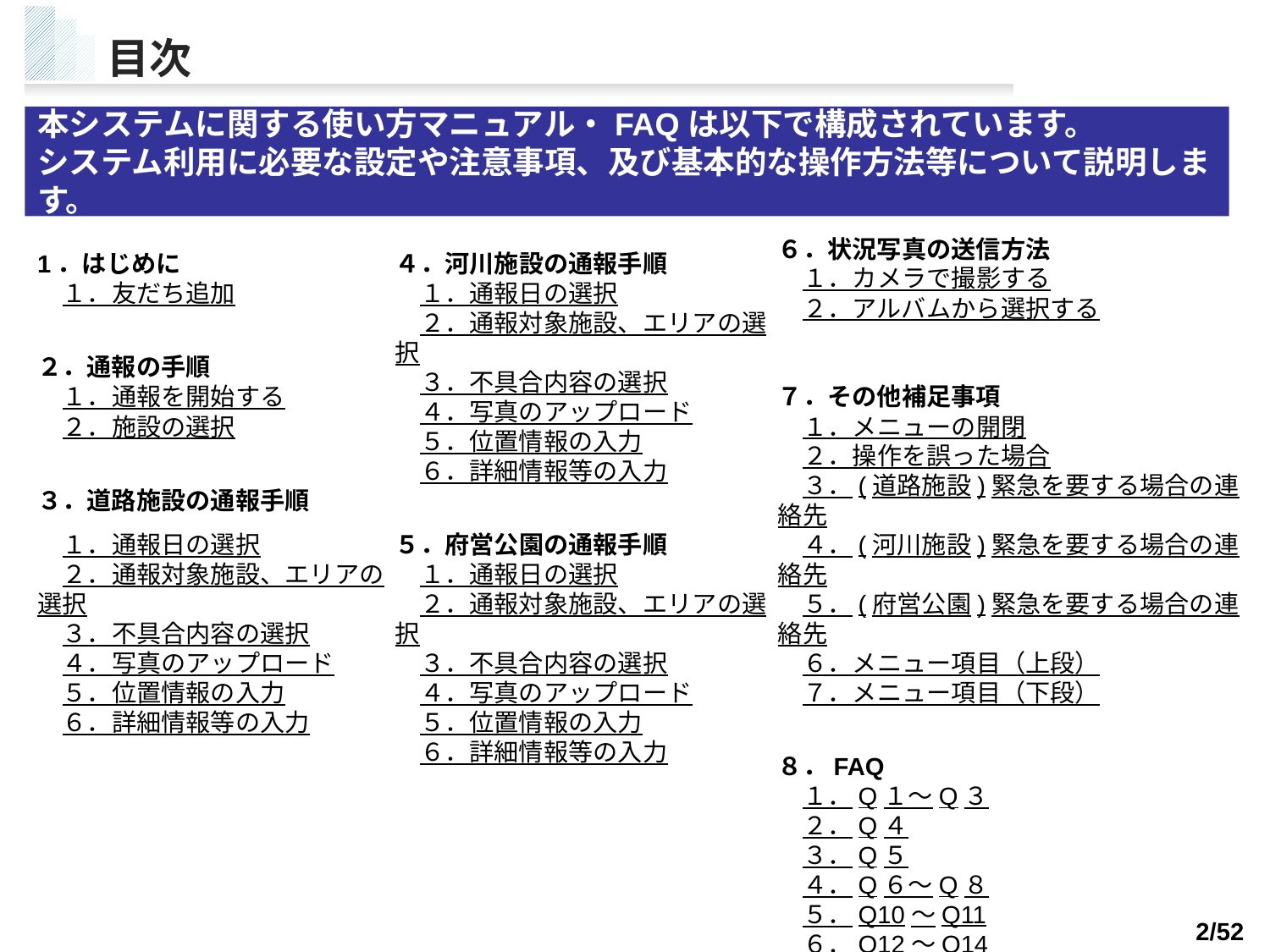

# 目次
本システムに関する使い方マニュアル・FAQは以下で構成されています。
システム利用に必要な設定や注意事項、及び基本的な操作方法等について説明します。
1．はじめに
　１．友だち追加

２．通報の手順
　１．通報を開始する
　２．施設の選択

３．道路施設の通報手順
　１．通報日の選択
　２．通報対象施設、エリアの選択
　３．不具合内容の選択
　４．写真のアップロード
　５．位置情報の入力
　６．詳細情報等の入力
４．河川施設の通報手順
　１．通報日の選択
　２．通報対象施設、エリアの選択
　３．不具合内容の選択
　４．写真のアップロード
　５．位置情報の入力
　６．詳細情報等の入力

５．府営公園の通報手順
　１．通報日の選択
　２．通報対象施設、エリアの選択
　３．不具合内容の選択
　４．写真のアップロード
　５．位置情報の入力
　６．詳細情報等の入力
６．状況写真の送信方法
　１．カメラで撮影する
　２．アルバムから選択する

７．その他補足事項
　１．メニューの開閉
　２．操作を誤った場合
　３．(道路施設)緊急を要する場合の連絡先
　４．(河川施設)緊急を要する場合の連絡先
　５．(府営公園)緊急を要する場合の連絡先
　６．メニュー項目（上段）
　７．メニュー項目（下段）

８．FAQ
　１．Q１～Q３
　２．Q４
　３．Q５
　４．Q６～Q８
　５．Q10～Q11
　６．Q12～Q14
　７．Q15